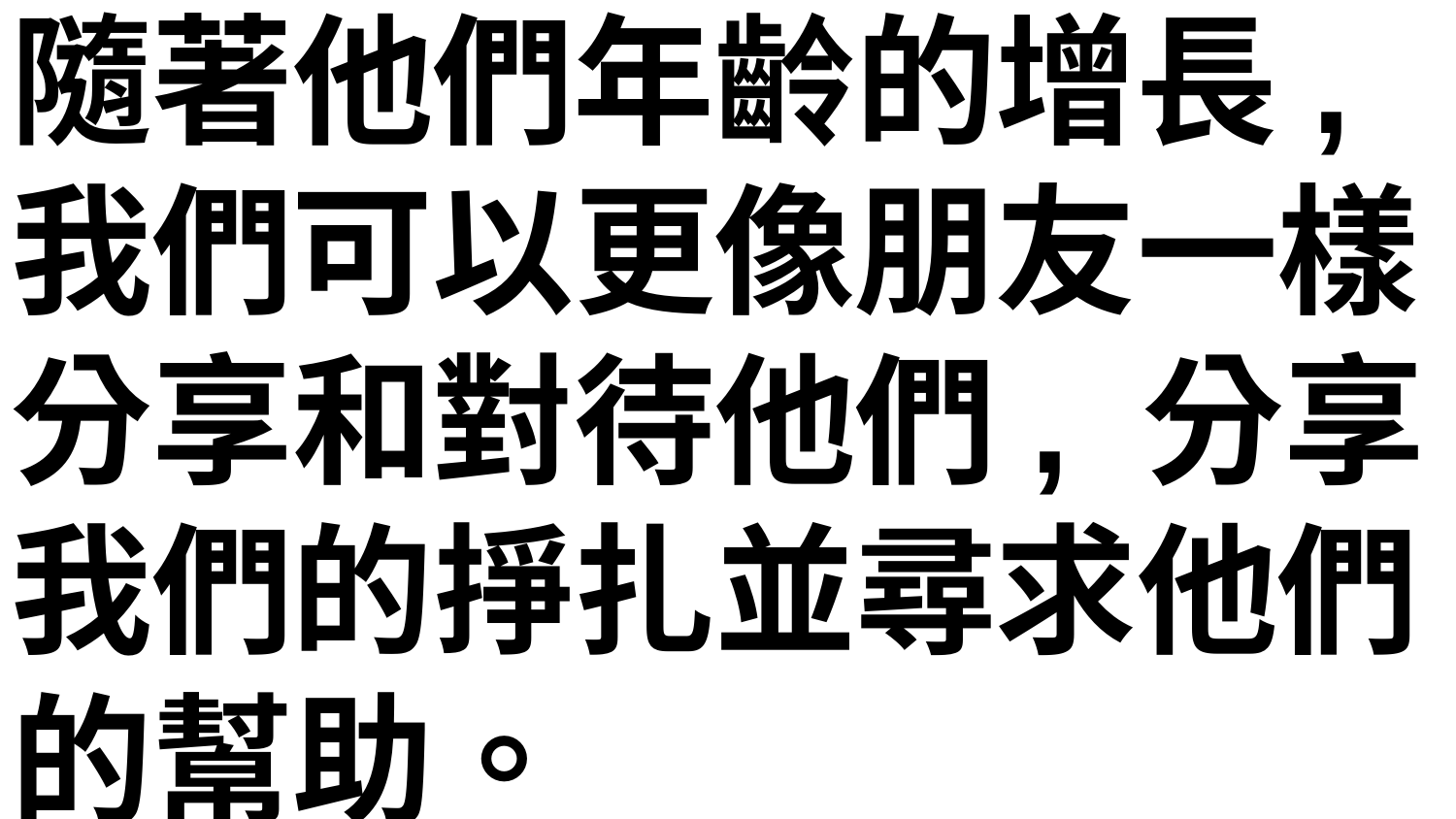

隨著他們年齡的增長,我們可以更像朋友一樣分享和對待他們, 分享我們的掙扎並尋求他們的幫助。